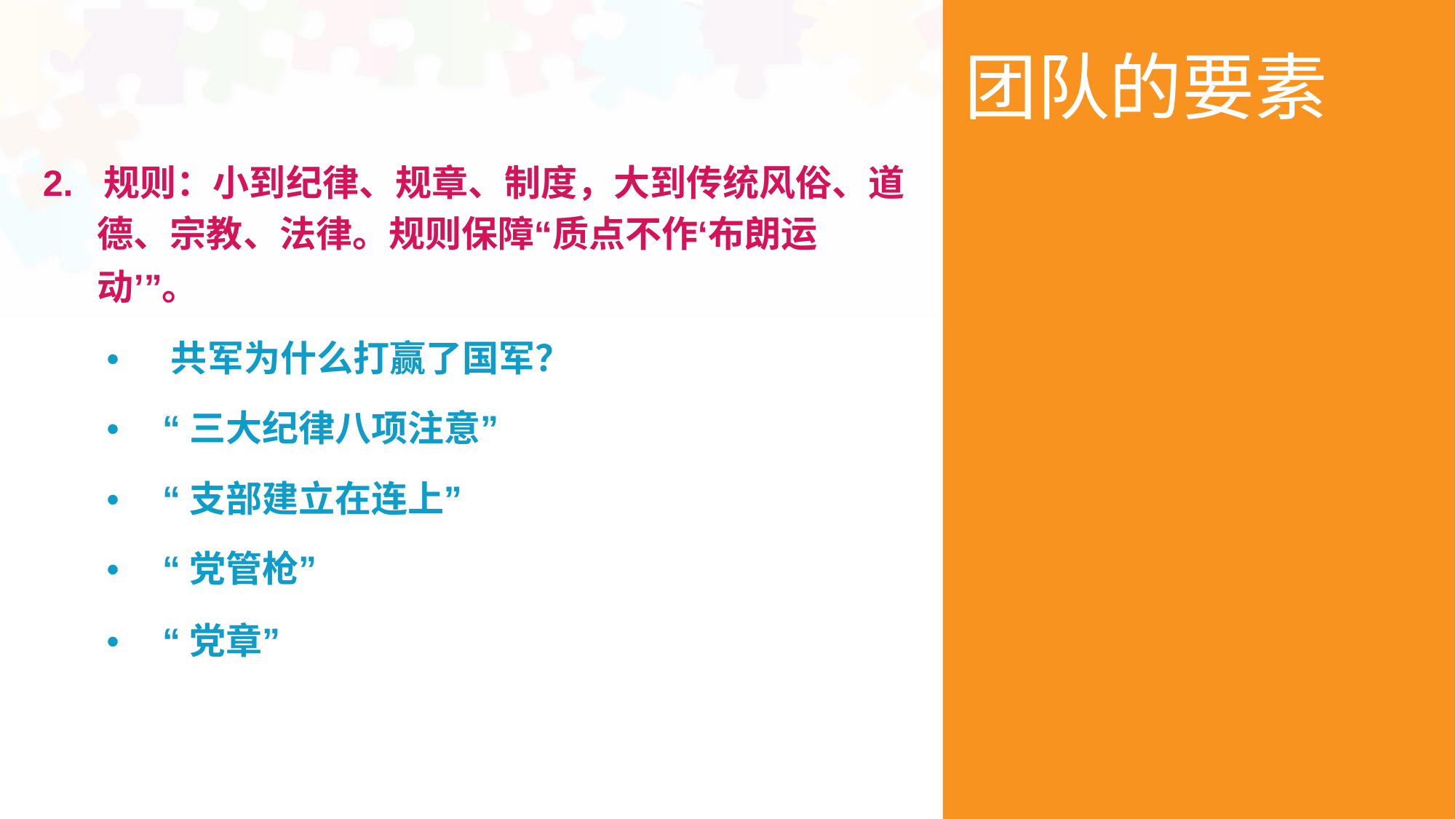

团队的要素
2. 规则：小到纪律、规章、制度，大到传统风俗、道
德、宗教、法律。规则保障“质点不作‘布朗运
动’”。
• 共军为什么打赢了国军？
• “三大纪律八项注意”
• “支部建立在连上”
• “党管枪”
• “党章”